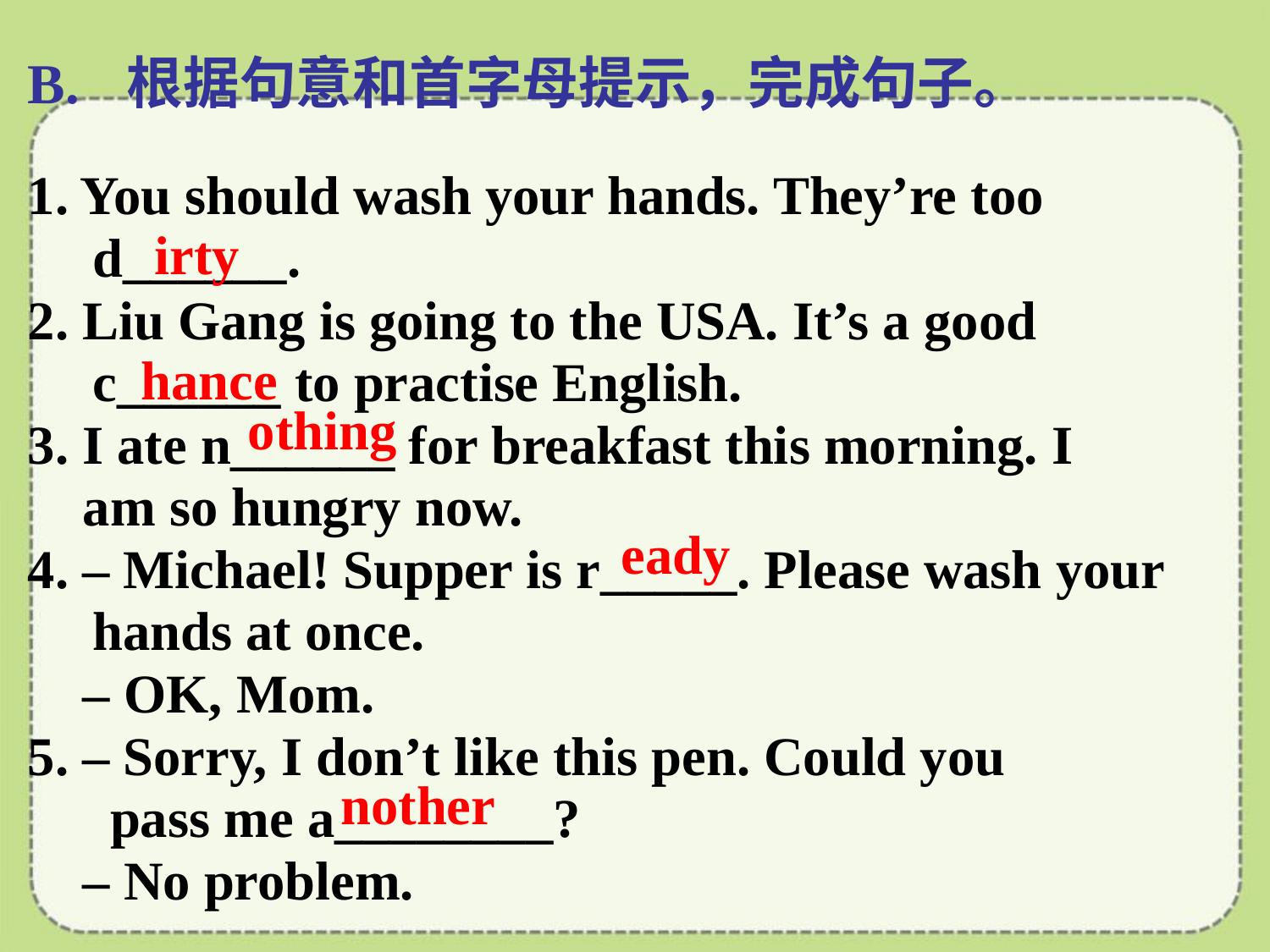

B. 根据句意和首字母提示，完成句子。

1. You should wash your hands. They’re too d______.
2. Liu Gang is going to the USA. It’s a good c______ to practise English.
3. I ate n______ for breakfast this morning. I
    am so hungry now.
4. – Michael! Supper is r_____. Please wash your hands at once.
    – OK, Mom.
5. – Sorry, I don’t like this pen. Could you
      pass me a________?
    – No problem.
irty
hance
othing
eady
nother